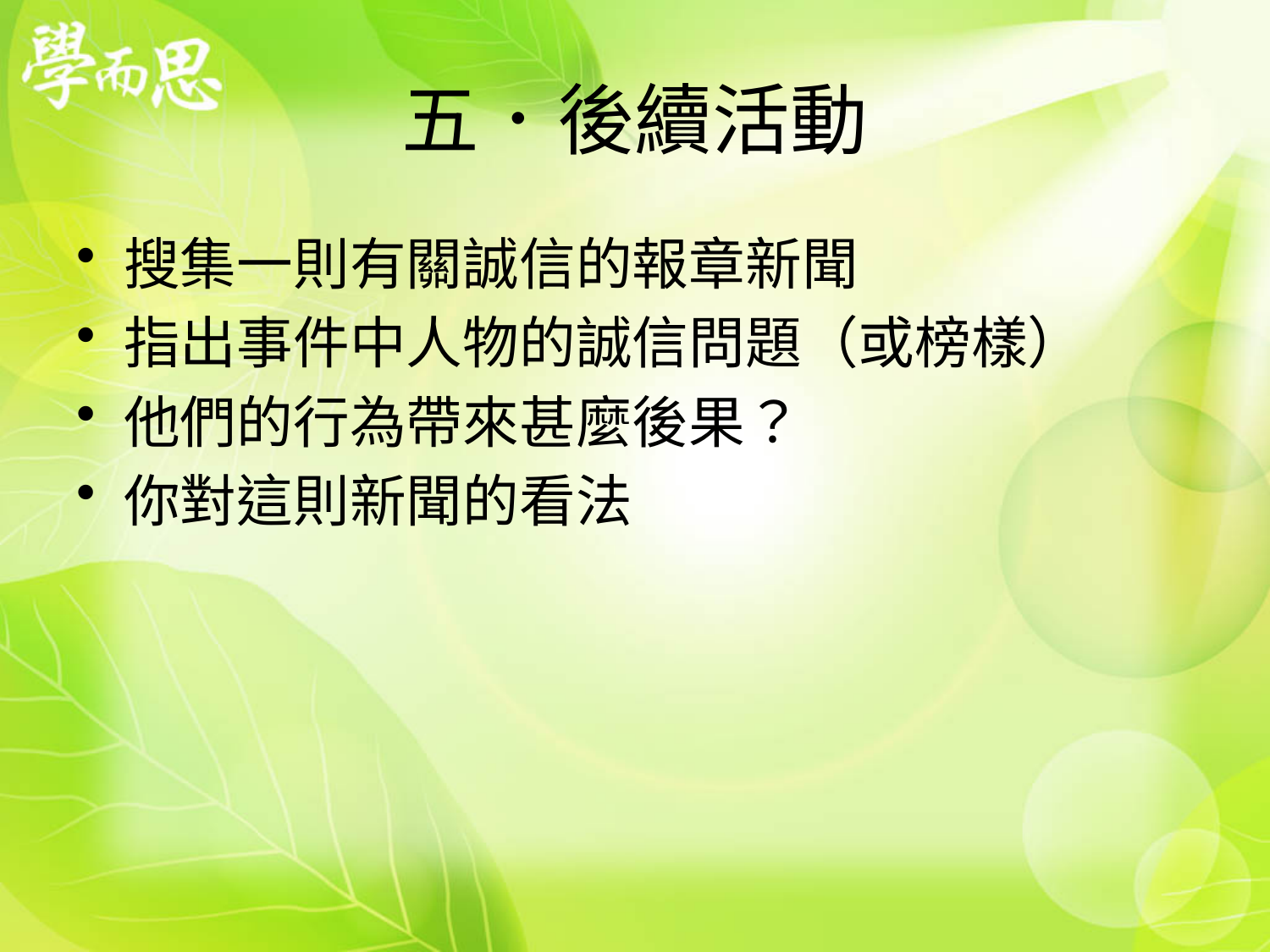

# 五．後續活動
搜集一則有關誠信的報章新聞
指出事件中人物的誠信問題（或榜樣）
他們的行為帶來甚麼後果？
你對這則新聞的看法